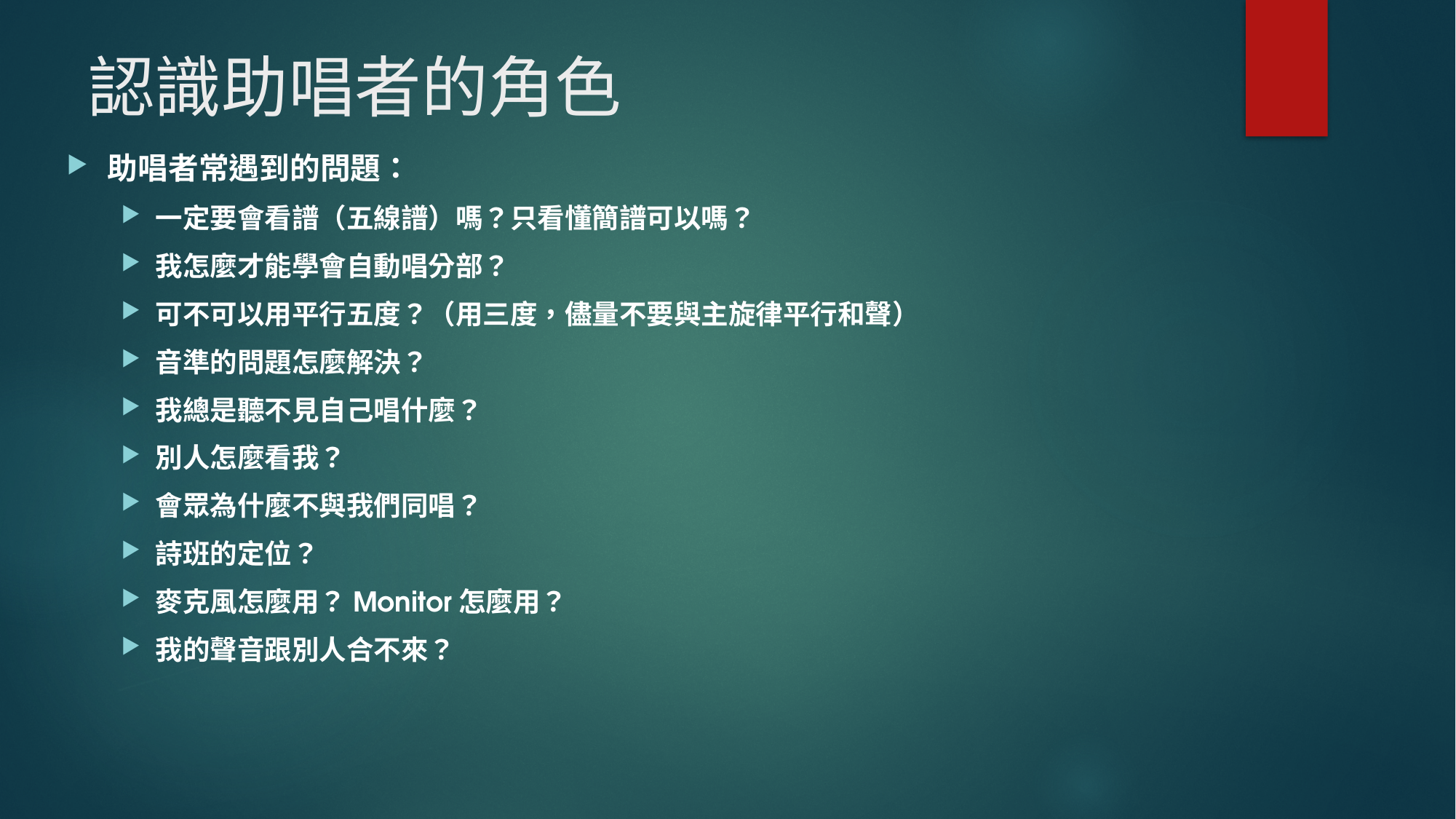

# 認識助唱者的角色
助唱者常遇到的問題：
一定要會看譜（五線譜）嗎？只看懂簡譜可以嗎？
我怎麼才能學會自動唱分部？
可不可以用平行五度？（用三度，儘量不要與主旋律平行和聲）
音準的問題怎麼解決？
我總是聽不見自己唱什麼？
別人怎麼看我？
會眾為什麼不與我們同唱？
詩班的定位？
麥克風怎麼用？Monitor怎麼用？
我的聲音跟別人合不來？